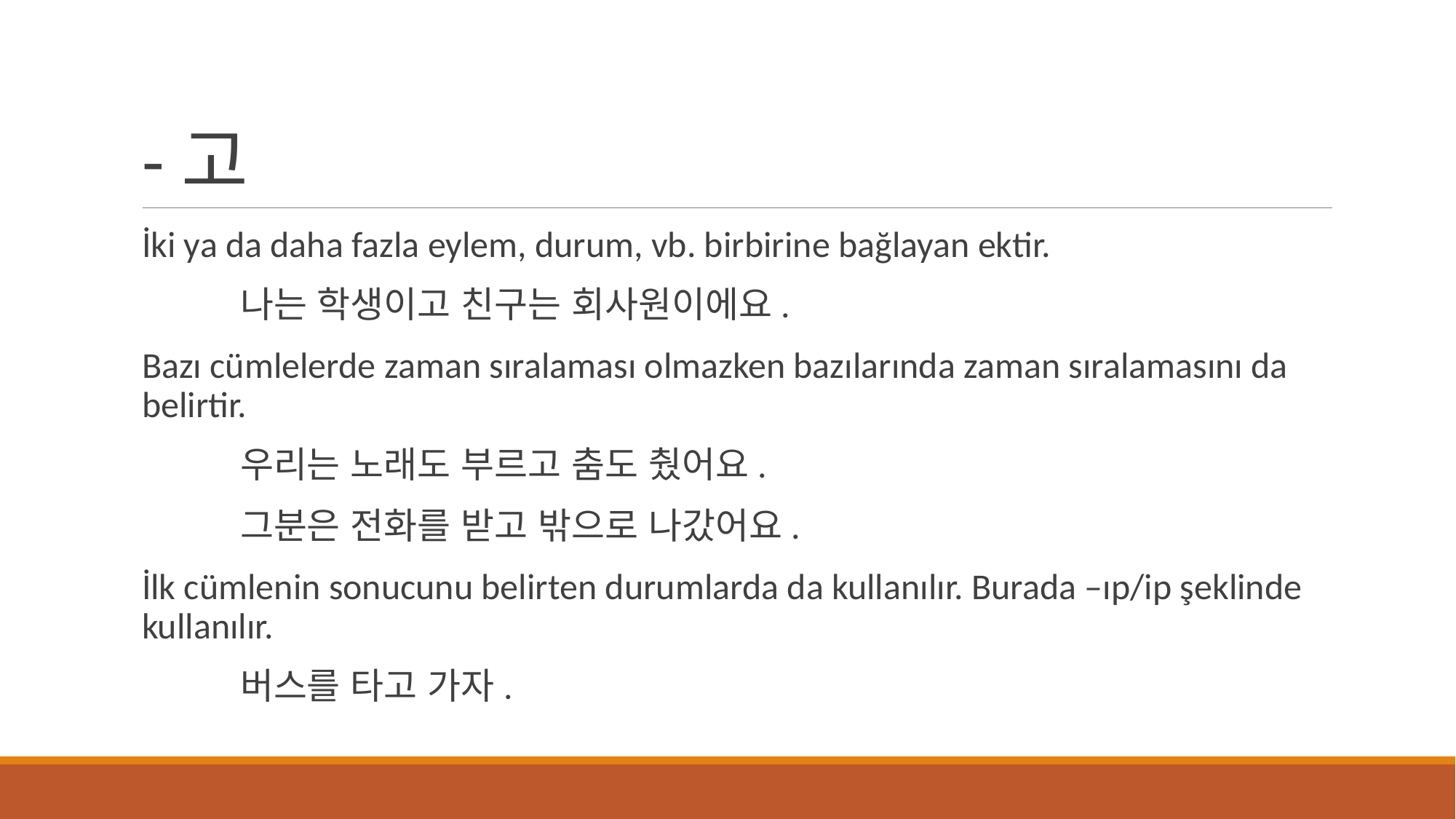

# -고
İki ya da daha fazla eylem, durum, vb. birbirine bağlayan ektir.
	나는 학생이고 친구는 회사원이에요.
Bazı cümlelerde zaman sıralaması olmazken bazılarında zaman sıralamasını da belirtir.
	우리는 노래도 부르고 춤도 췄어요.
	그분은 전화를 받고 밖으로 나갔어요.
İlk cümlenin sonucunu belirten durumlarda da kullanılır. Burada –ıp/ip şeklinde kullanılır.
	버스를 타고 가자.